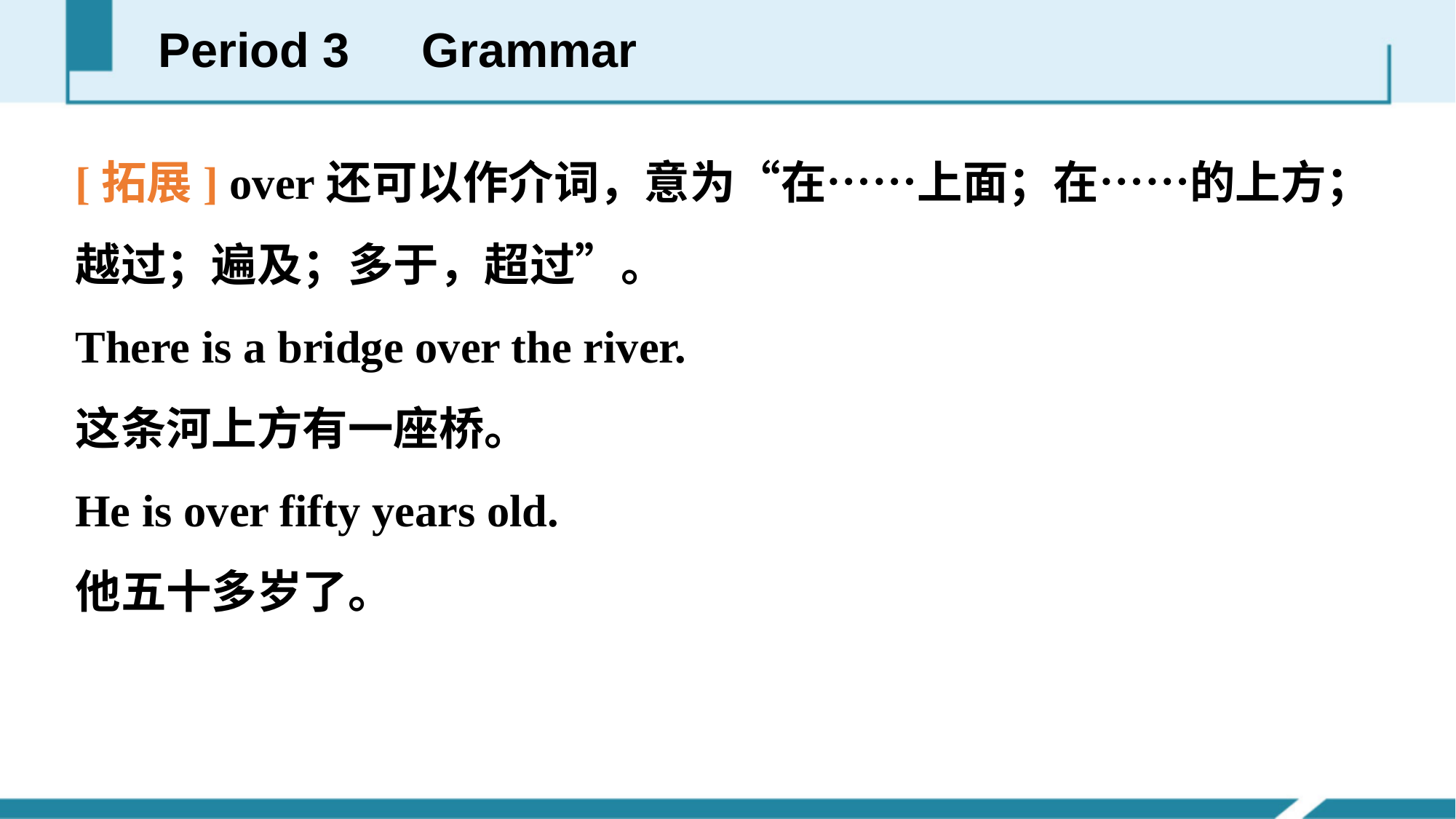

Period 3　Grammar
[拓展] over还可以作介词，意为“在……上面；在……的上方；越过；遍及；多于，超过”。
There is a bridge over the river.
这条河上方有一座桥。
He is over fifty years old.
他五十多岁了。